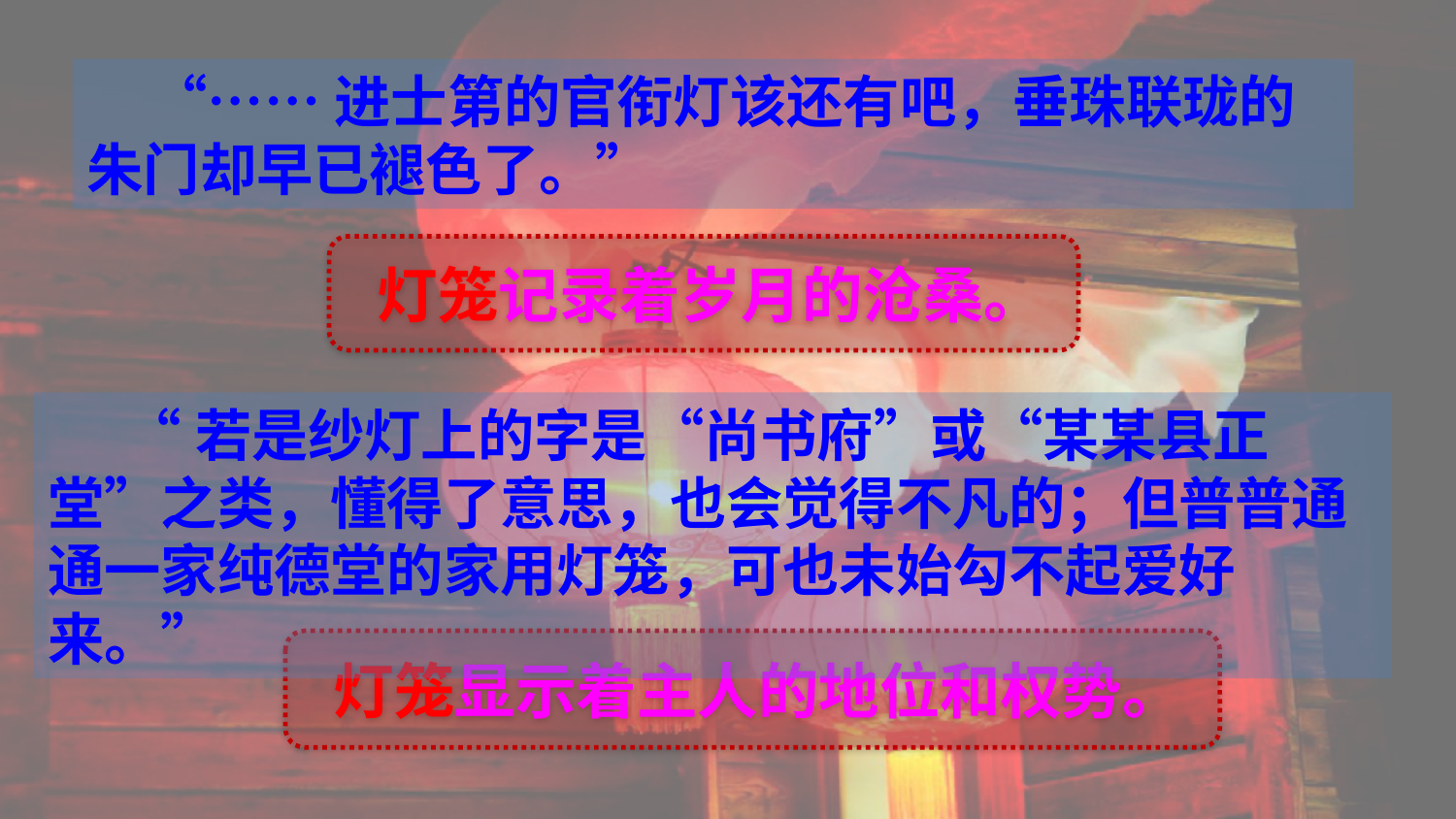

“……进士第的官衔灯该还有吧，垂珠联珑的朱门却早已褪色了。”
 灯笼记录着岁月的沧桑。
      “若是纱灯上的字是“尚书府”或“某某县正堂”之类，懂得了意思，也会觉得不凡的；但普普通通一家纯德堂的家用灯笼，可也未始勾不起爱好来。”
 灯笼显示着主人的地位和权势。